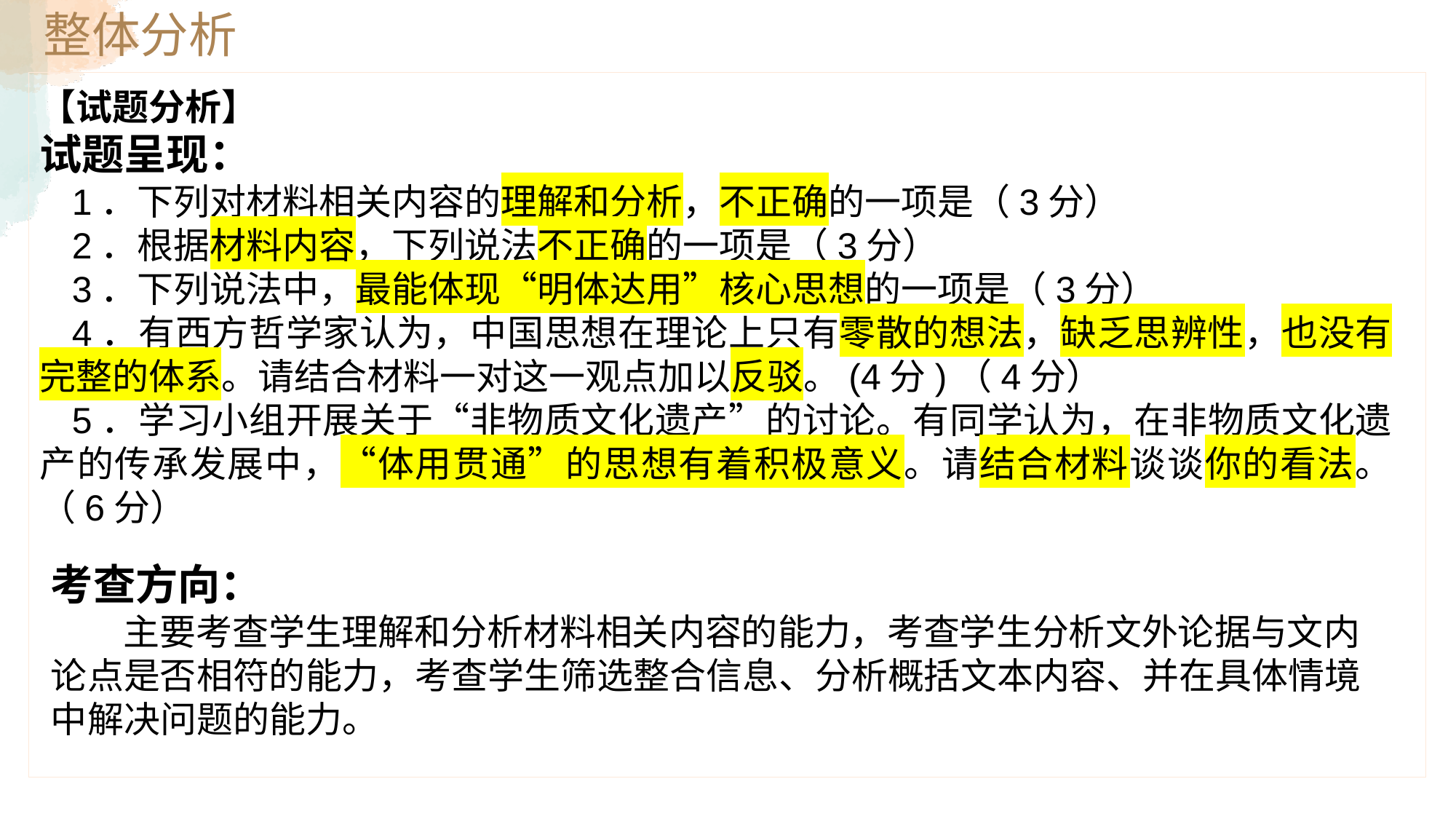

整体分析

【试题分析】
试题呈现：
1．下列对材料相关内容的理解和分析，不正确的一项是（3分）
2．根据材料内容，下列说法不正确的一项是（3分）
3．下列说法中，最能体现“明体达用”核心思想的一项是（3分）
4．有西方哲学家认为，中国思想在理论上只有零散的想法，缺乏思辨性，也没有完整的体系。请结合材料一对这一观点加以反驳。(4分)（4分）
5．学习小组开展关于“非物质文化遗产”的讨论。有同学认为，在非物质文化遗产的传承发展中，“体用贯通”的思想有着积极意义。请结合材料谈谈你的看法。（6分）

年度工作概述
您的内容打在这里，或者通过复制您的文本后，在此框中选择粘贴，并选择只保留文字，建议使用微软雅黑字体。您的内容打在这里，或者通过复制您的文本后，在此框中选择粘贴，并选择只保留文字，建议使用微软雅黑字体。
考查方向：
         主要考查学生理解和分析材料相关内容的能力，考查学生分析文外论据与文内论点是否相符的能力，考查学生筛选整合信息、分析概括文本内容、并在具体情境中解决问题的能力。